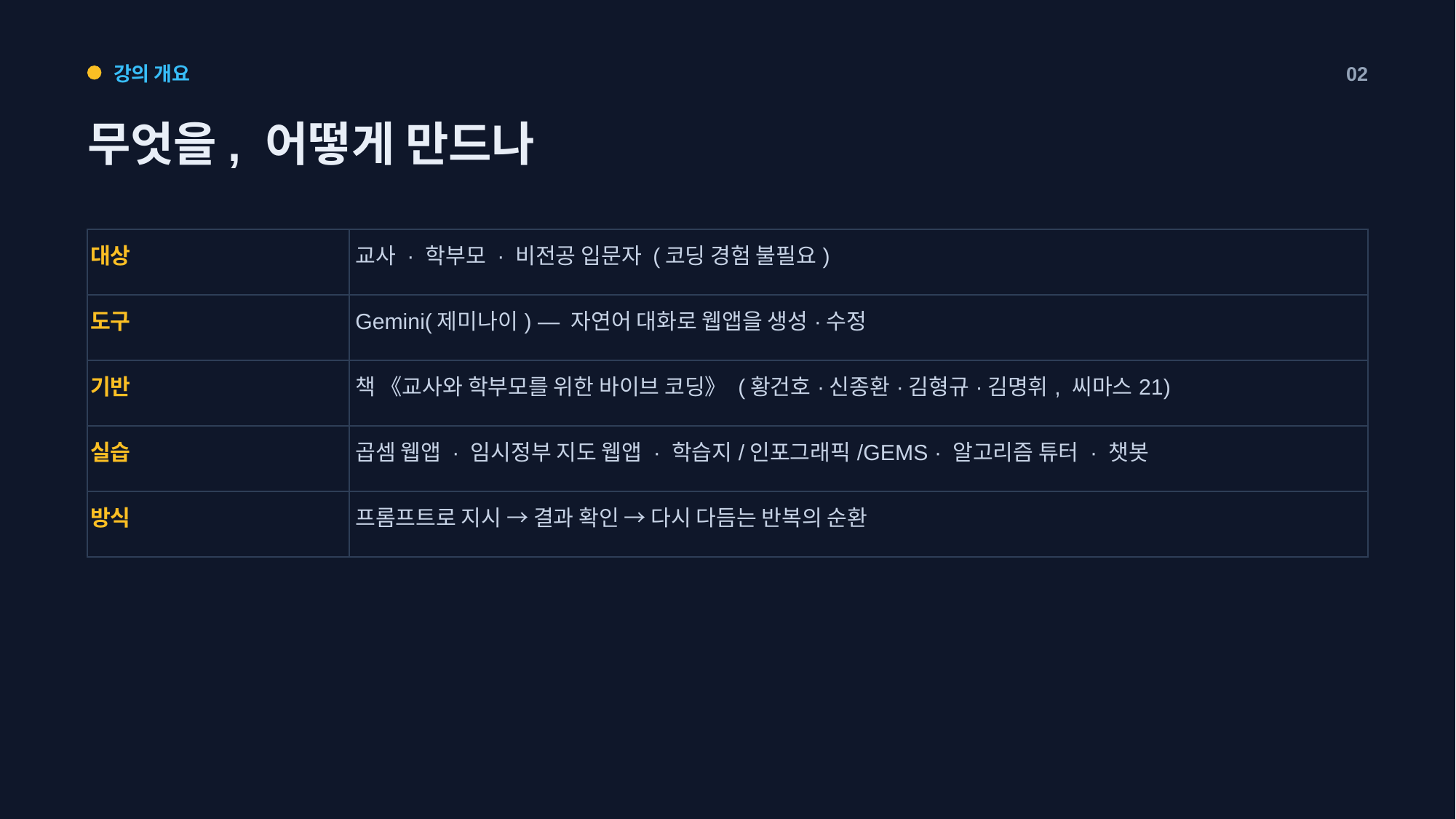

강의 개요
02

무엇을, 어떻게 만드나
| 대상 | 교사 · 학부모 · 비전공 입문자 (코딩 경험 불필요) |
| --- | --- |
| 도구 | Gemini(제미나이) — 자연어 대화로 웹앱을 생성·수정 |
| 기반 | 책 《교사와 학부모를 위한 바이브 코딩》 (황건호·신종환·김형규·김명휘, 씨마스21) |
| 실습 | 곱셈 웹앱 · 임시정부 지도 웹앱 · 학습지/인포그래픽/GEMS · 알고리즘 튜터 · 챗봇 |
| 방식 | 프롬프트로 지시 → 결과 확인 → 다시 다듬는 반복의 순환 |